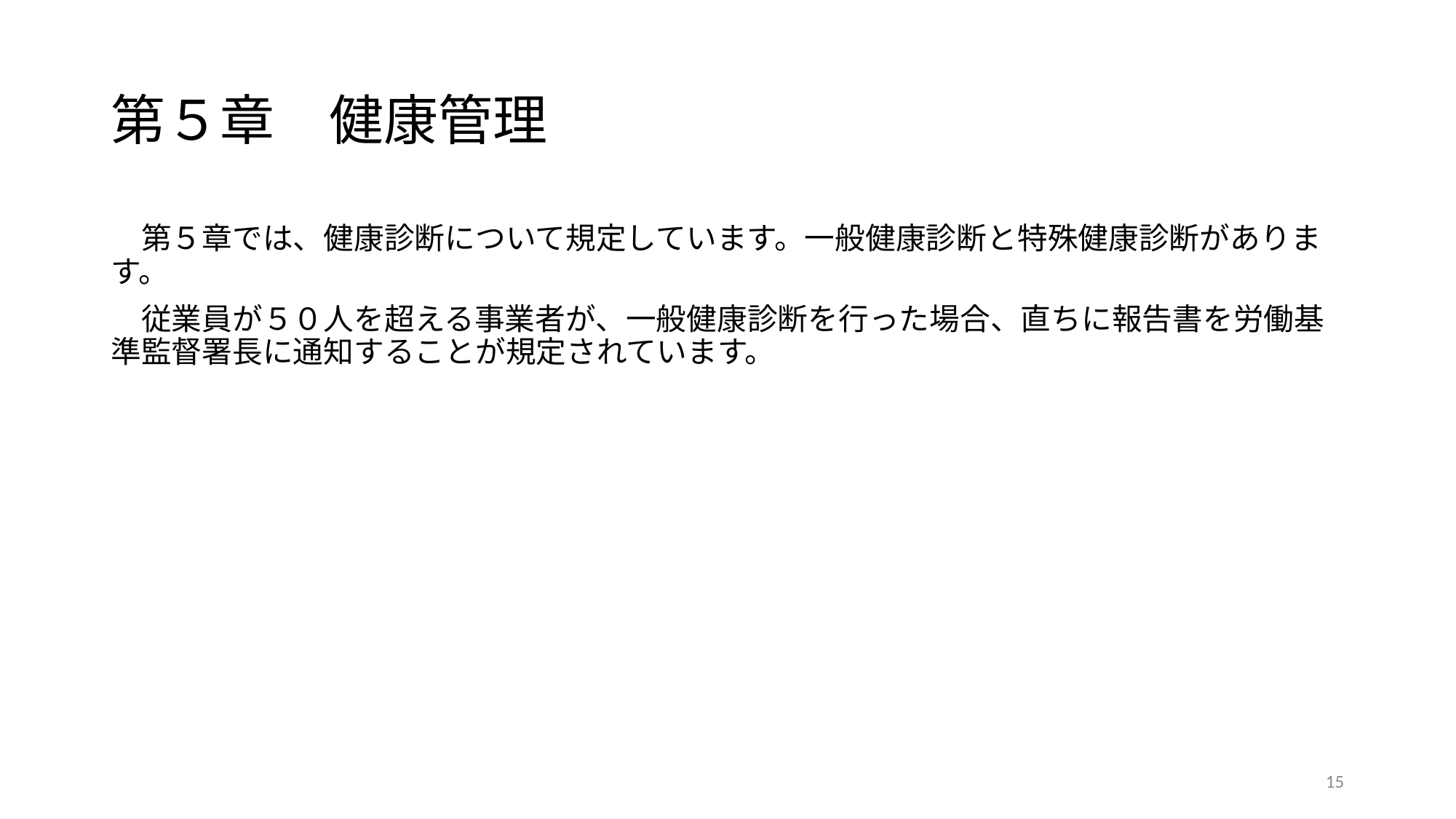

# 第５章　健康管理
　第５章では、健康診断について規定しています。一般健康診断と特殊健康診断があります。
　従業員が５０人を超える事業者が、一般健康診断を行った場合、直ちに報告書を労働基準監督署長に通知することが規定されています。
15